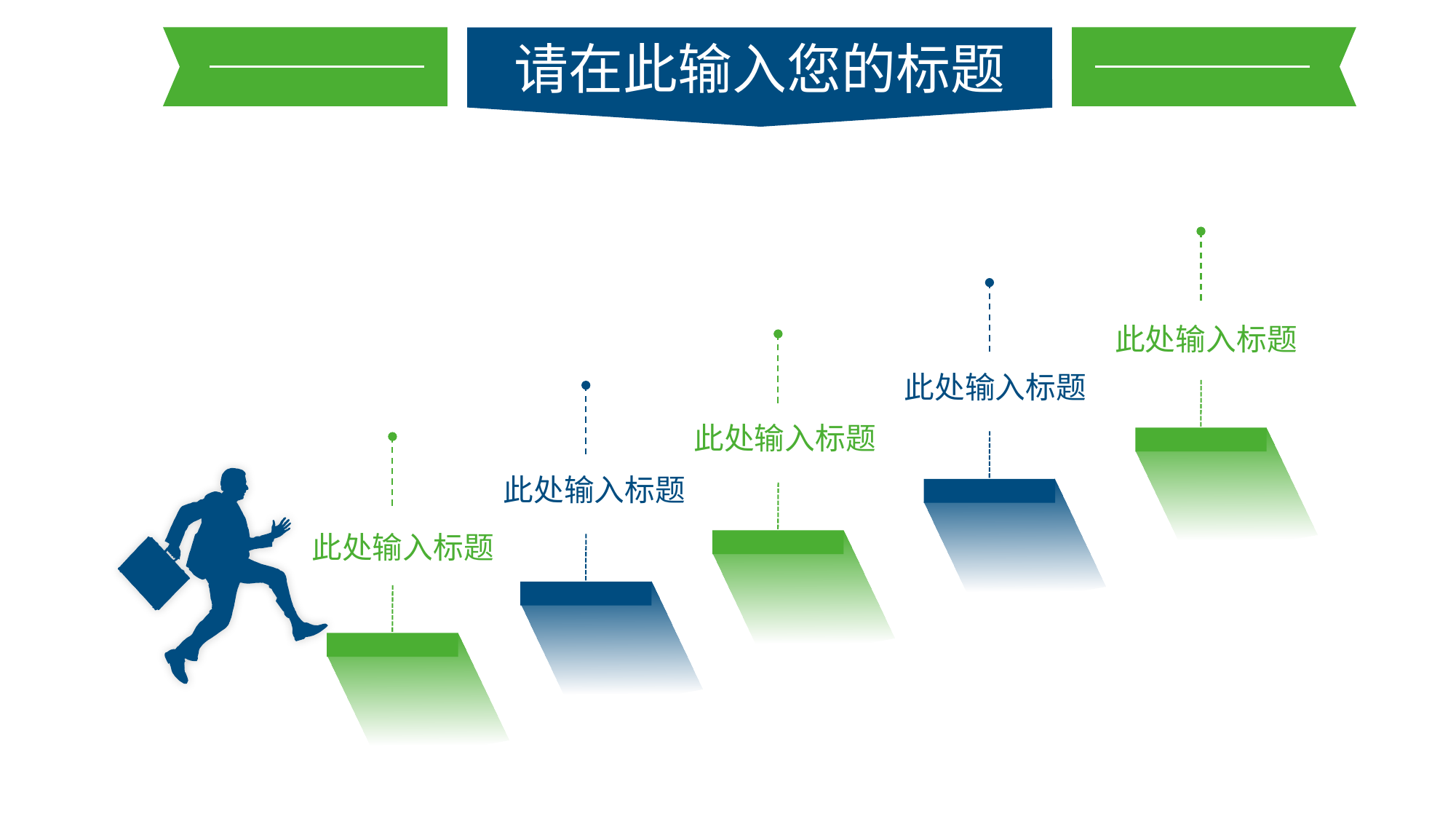

请在此输入您的标题
此处输入标题

此处输入标题

此处输入标题

此处输入标题

此处输入标题